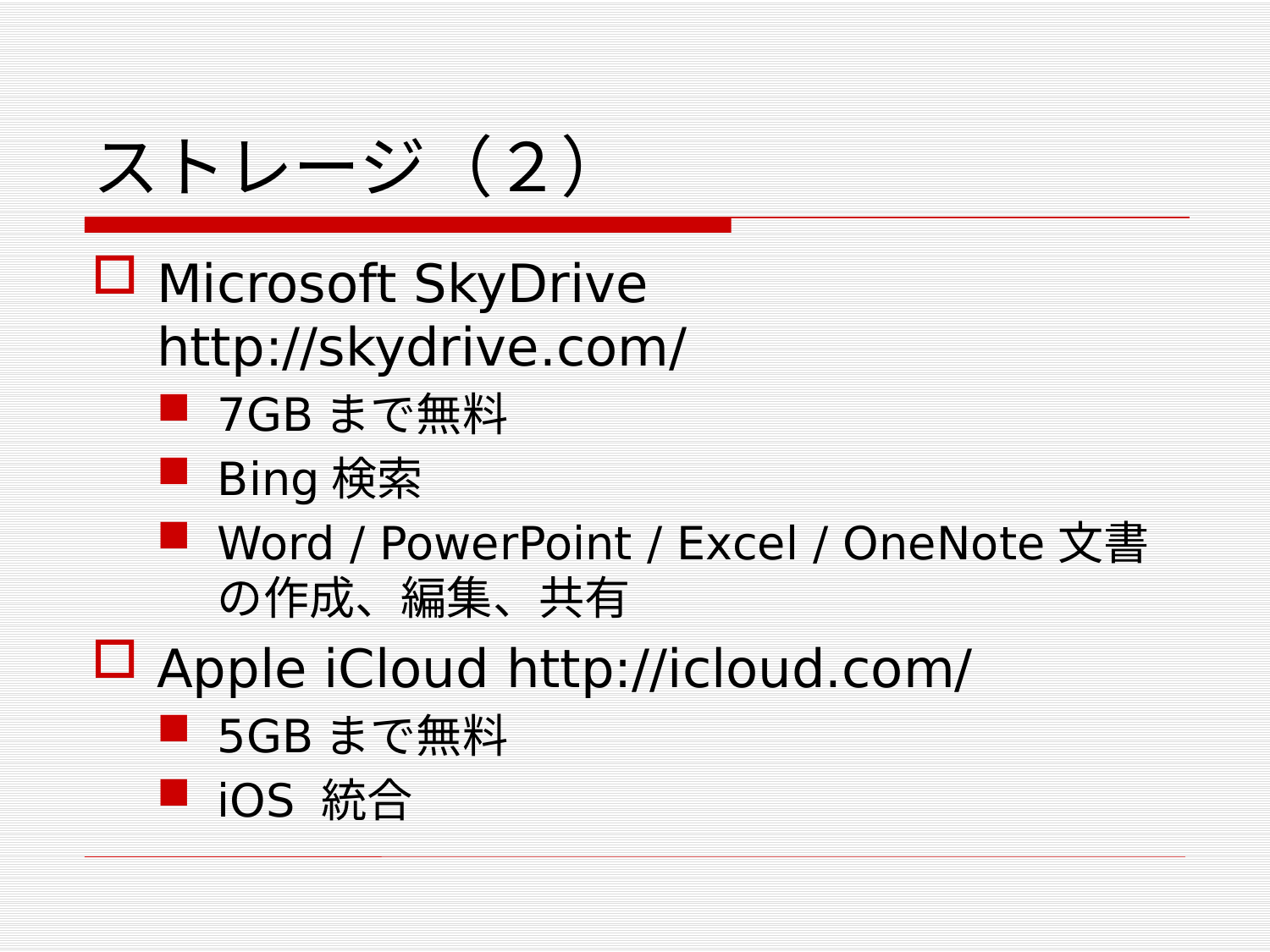

# ストレージ（２）
Microsoft SkyDrive http://skydrive.com/
7GBまで無料
Bing検索
Word / PowerPoint / Excel / OneNote文書の作成、編集、共有
Apple iCloud http://icloud.com/
5GBまで無料
iOS 統合